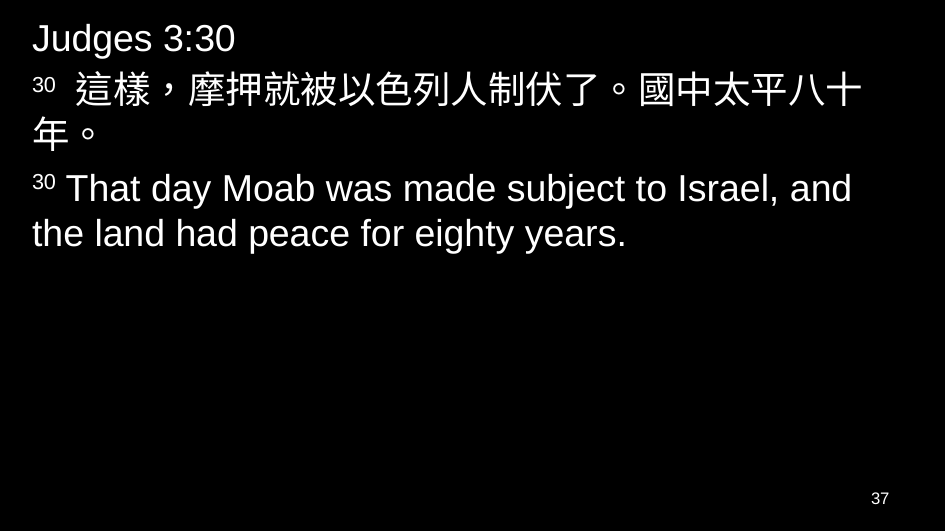

Judges 3:30
30 這樣，摩押就被以色列人制伏了。國中太平八十年。
30 That day Moab was made subject to Israel, and the land had peace for eighty years.

37